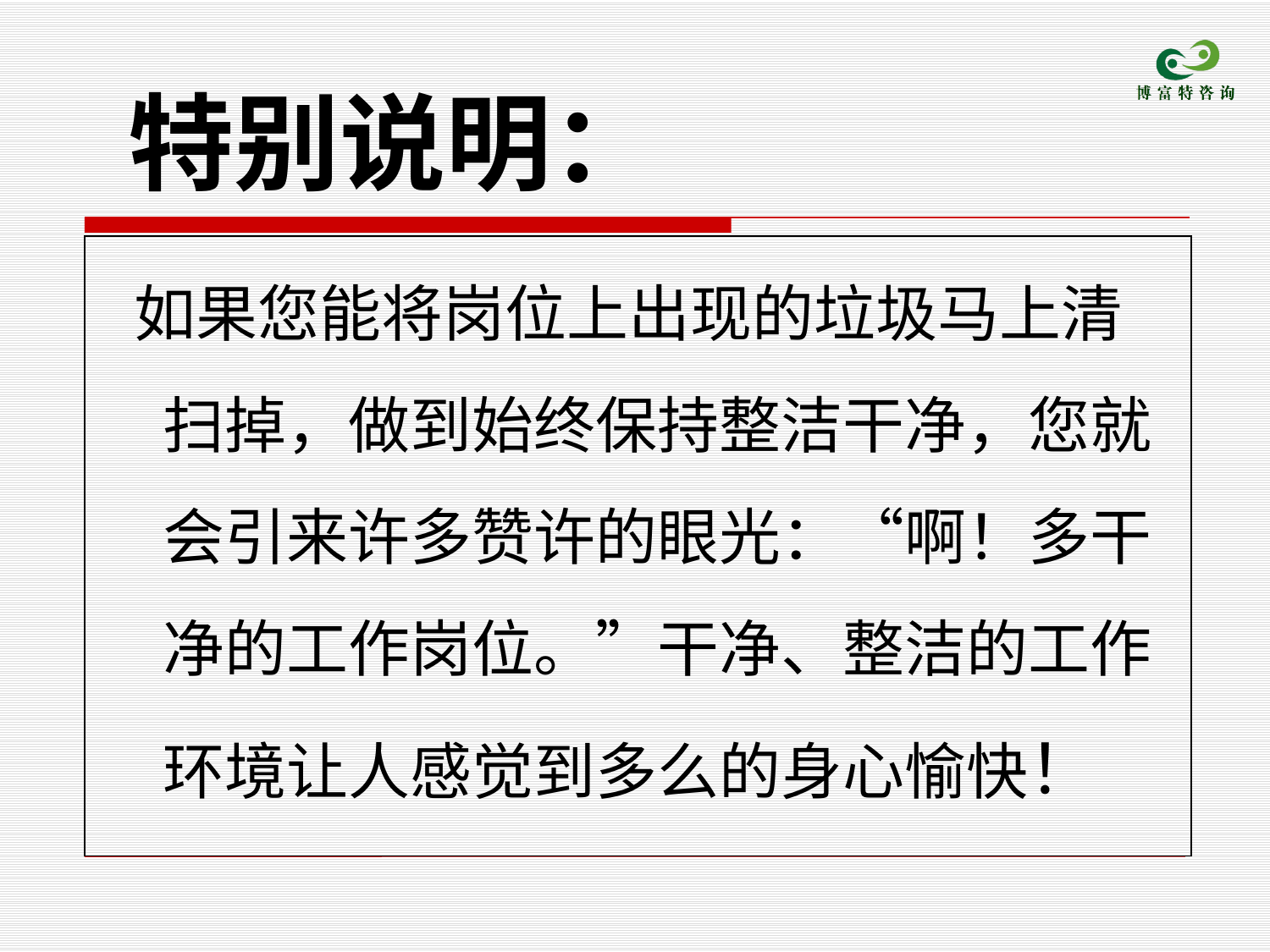

特别说明：
| 如果您能将岗位上出现的垃圾马上清扫掉，做到始终保持整洁干净，您就会引来许多赞许的眼光：“啊！多干净的工作岗位。”干净、整洁的工作环境让人感觉到多么的身心愉快！ |
| --- |
175